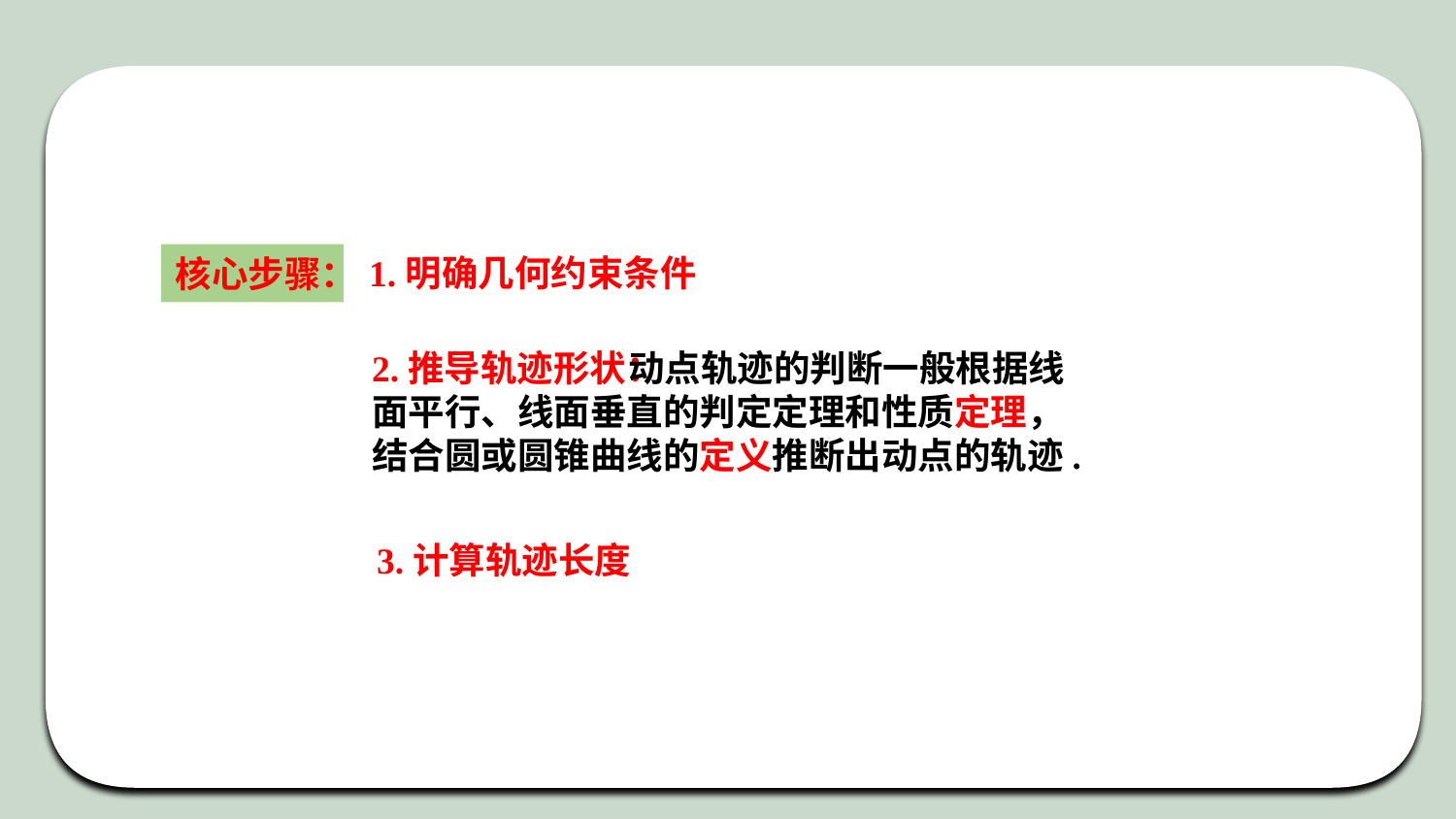

1.明确几何约束条件

核心步骤：
2.推导轨迹形状：
                              动点轨迹的判断一般根据线面平行、线面垂直的判定定理和性质定理，结合圆或圆锥曲线的定义推断出动点的轨迹.

3.计算轨迹长度